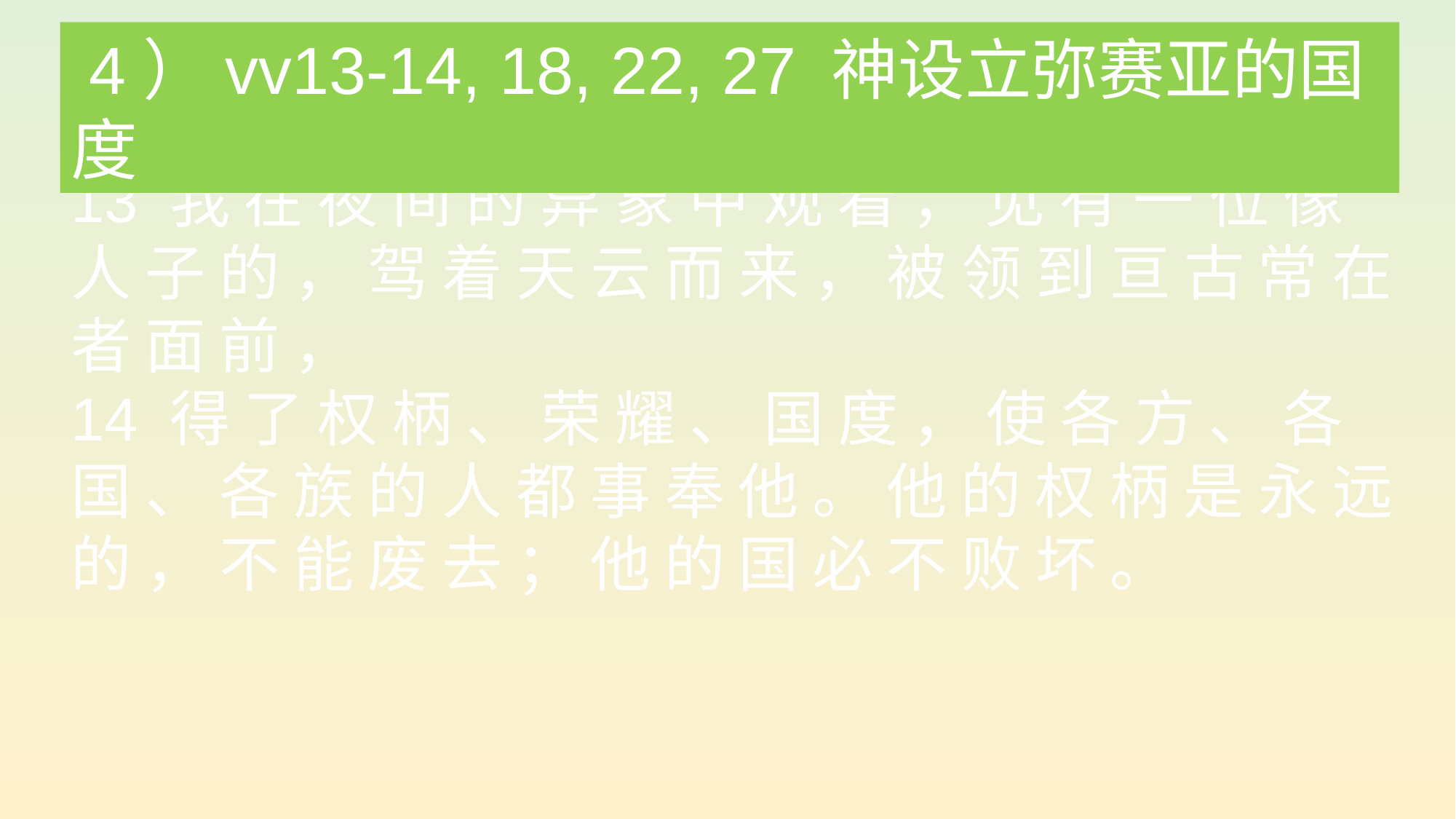

4）vv13-14, 18, 22, 27 神设立弥赛亚的国度
13 我 在 夜 间 的 异 象 中 观 看 ， 见 有 一 位 像 人 子 的 ， 驾 着 天 云 而 来 ， 被 领 到 亘 古 常 在 者 面 前 ，
14 得 了 权 柄 、 荣 耀 、 国 度 ， 使 各 方 、 各 国 、 各 族 的 人 都 事 奉 他 。 他 的 权 柄 是 永 远 的 ， 不 能 废 去 ； 他 的 国 必 不 败 坏 。